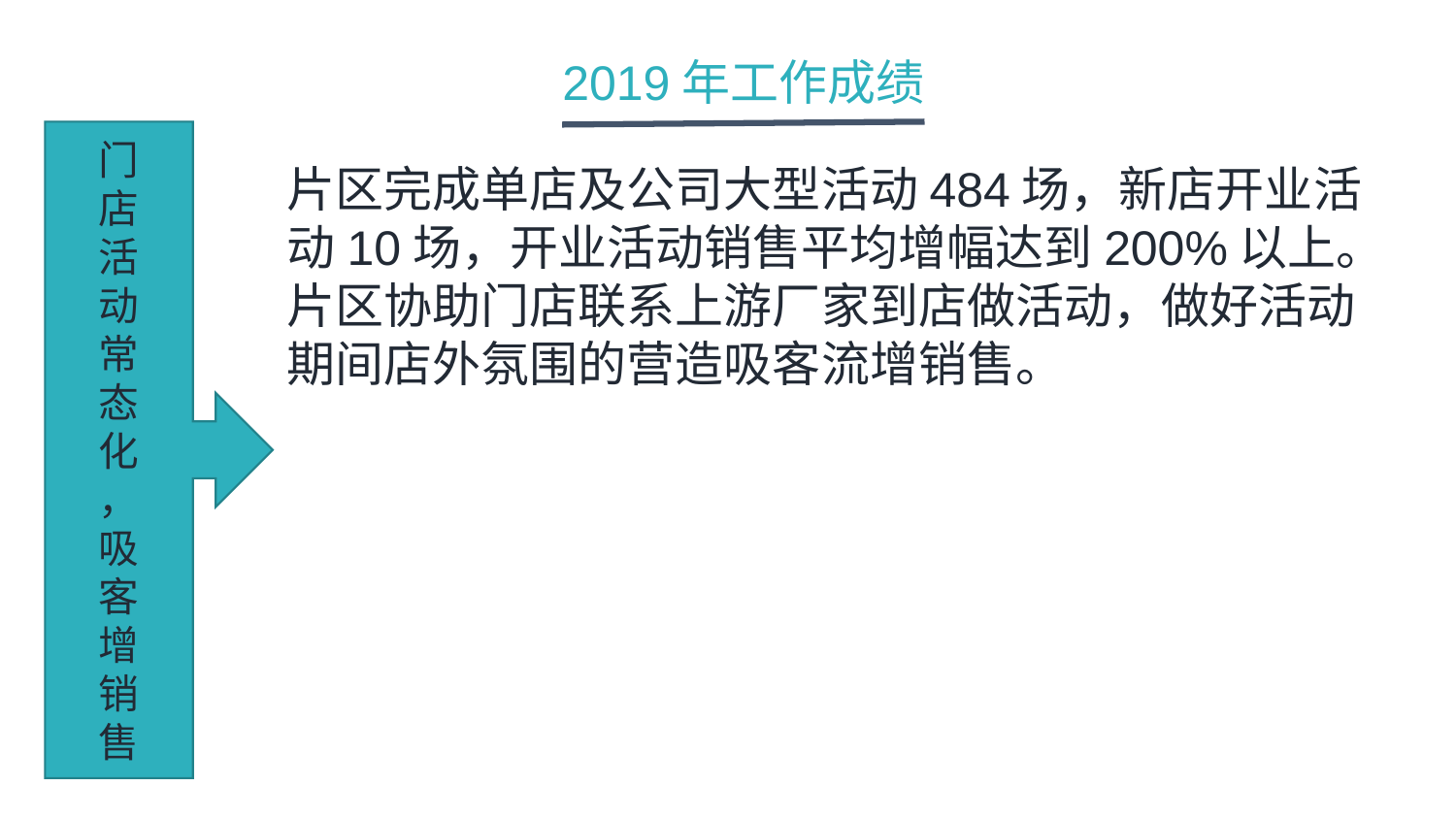

2019年工作成绩

门
店
活
动
常
态
化
，
吸
客
增
销
售
片区完成单店及公司大型活动484场，新店开业活动10场，开业活动销售平均增幅达到200%以上。片区协助门店联系上游厂家到店做活动，做好活动期间店外氛围的营造吸客流增销售。